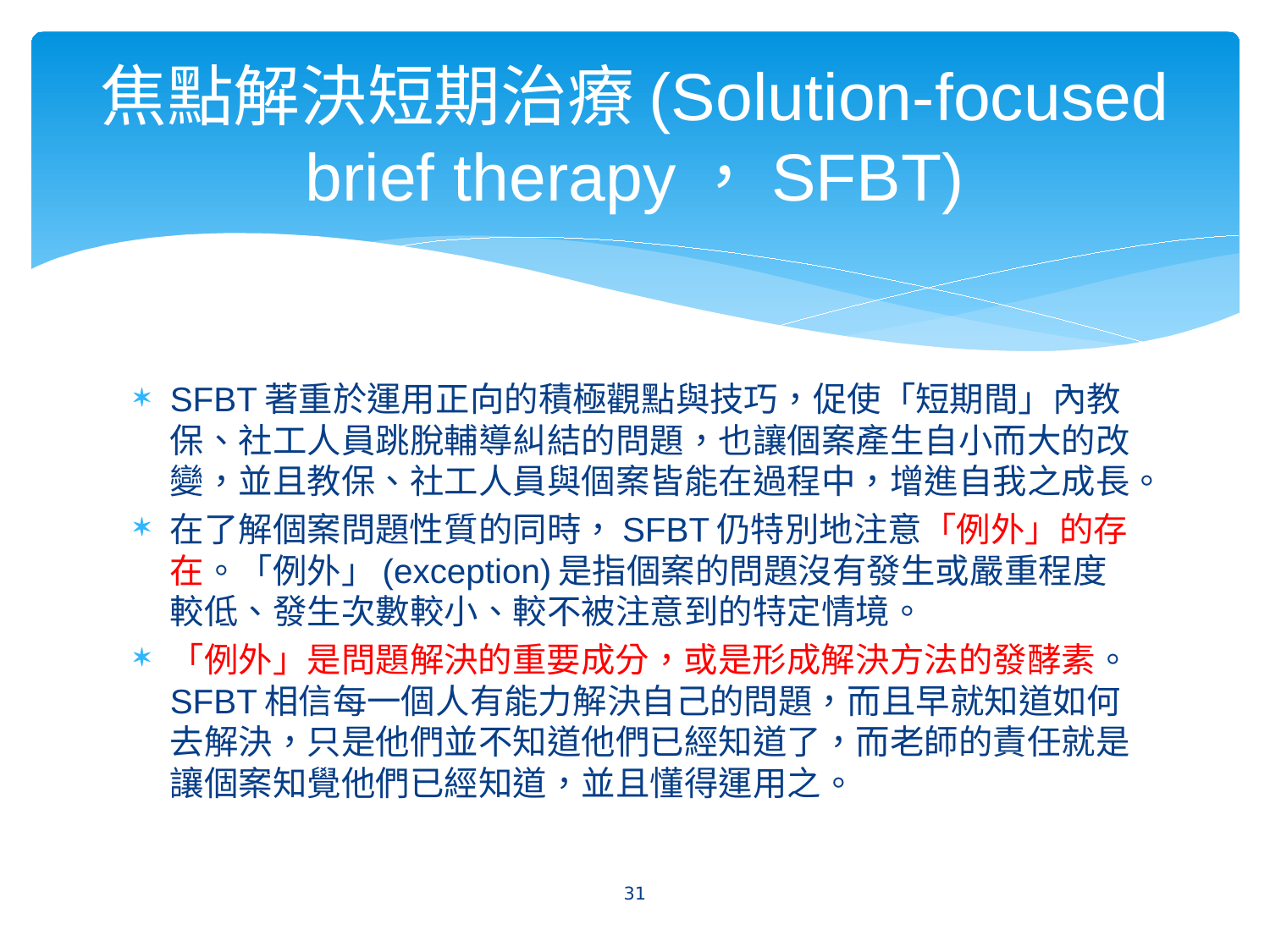

# 焦點解決短期治療(Solution-focused brief therapy，SFBT)
SFBT著重於運用正向的積極觀點與技巧，促使「短期間」內教保、社工人員跳脫輔導糾結的問題，也讓個案產生自小而大的改變，並且教保、社工人員與個案皆能在過程中，增進自我之成長。
在了解個案問題性質的同時，SFBT仍特別地注意「例外」的存在。「例外」(exception)是指個案的問題沒有發生或嚴重程度較低、發生次數較小、較不被注意到的特定情境。
「例外」是問題解決的重要成分，或是形成解決方法的發酵素。SFBT相信每一個人有能力解決自己的問題，而且早就知道如何去解決，只是他們並不知道他們已經知道了，而老師的責任就是讓個案知覺他們已經知道，並且懂得運用之。
31